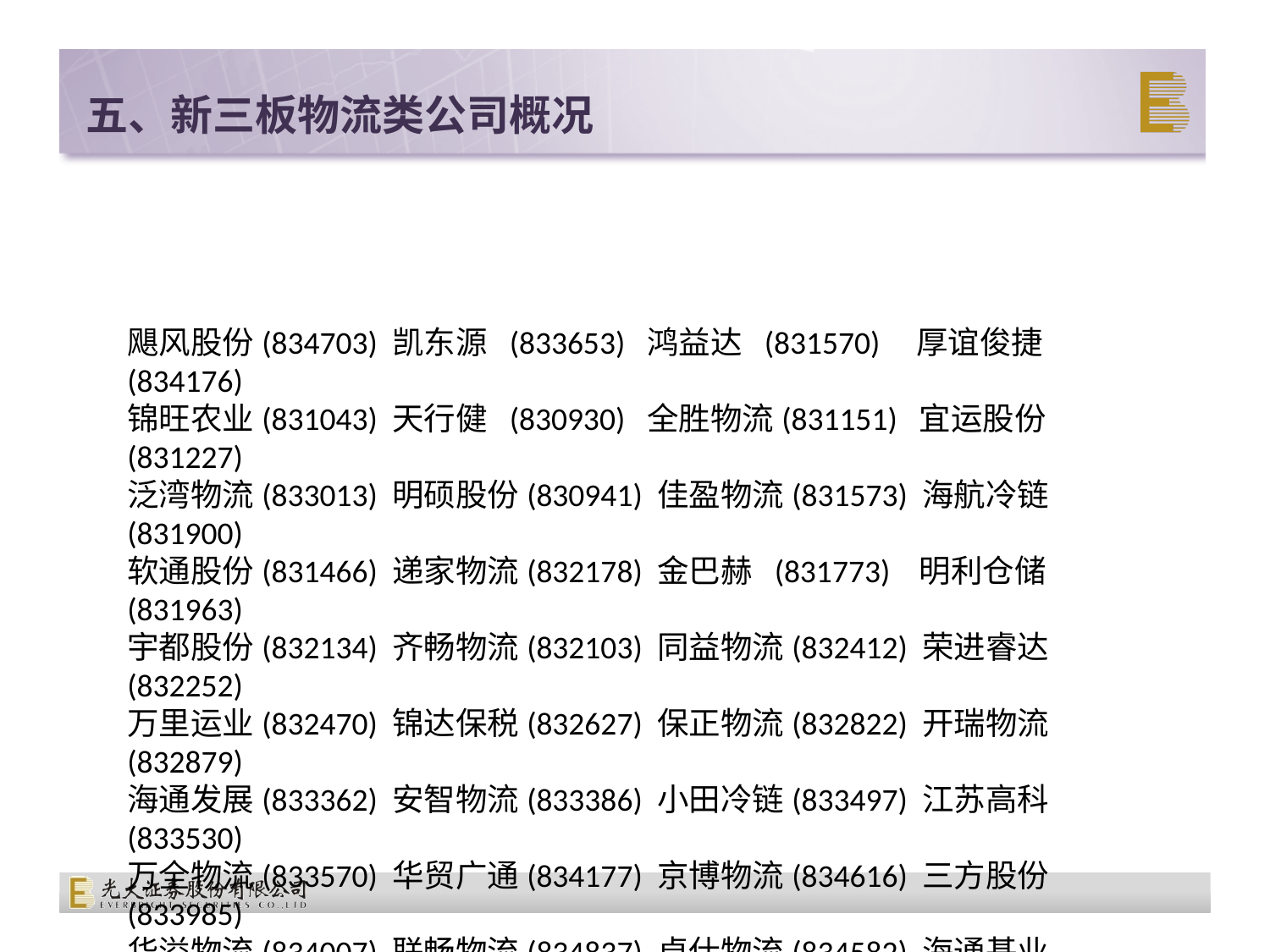

# 五、新三板物流类公司概况
飓风股份(834703) 凯东源  (833653)  鸿益达  (831570)    厚谊俊捷(834176)
锦旺农业(831043) 天行健  (830930)  全胜物流(831151)  宜运股份(831227)
泛湾物流(833013) 明硕股份(830941) 佳盈物流(831573) 海航冷链(831900)
软通股份(831466) 递家物流(832178) 金巴赫  (831773)   明利仓储(831963)
宇都股份(832134) 齐畅物流(832103) 同益物流(832412) 荣进睿达(832252)
万里运业(832470) 锦达保税(832627) 保正物流(832822) 开瑞物流(832879)
海通发展(833362) 安智物流(833386) 小田冷链(833497) 江苏高科(833530)
万全物流(833570) 华贸广通(834177) 京博物流(834616) 三方股份(833985)
华溢物流(834007) 联畅物流(834837) 卓仕物流(834582) 海通基业(834696)
久江科技(834789) 宏川智慧(834337) 富鹰物流(834747)  宏图物流(831733)